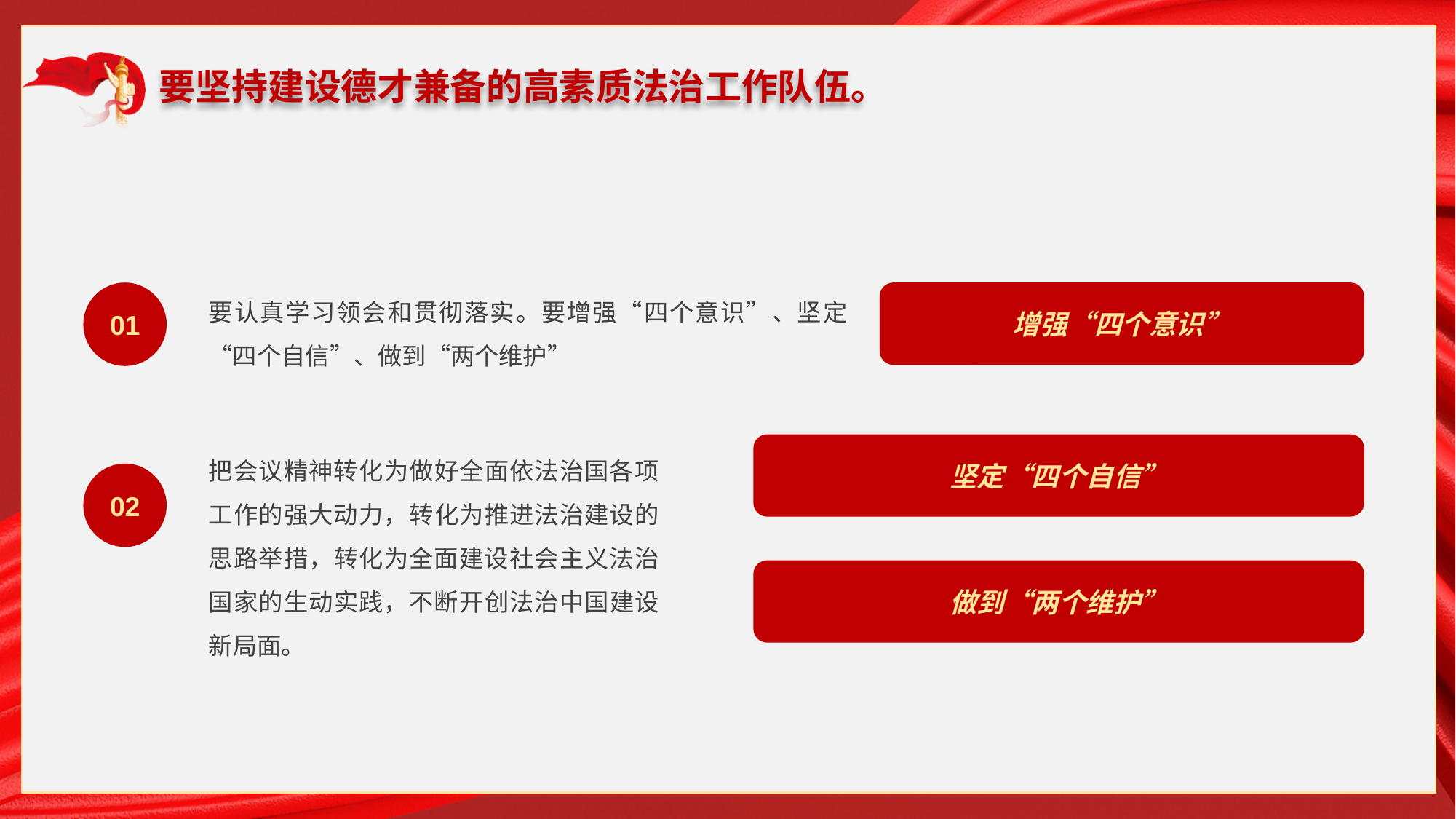

要坚持建设德才兼备的高素质法治工作队伍。
要认真学习领会和贯彻落实。要增强“四个意识”、坚定“四个自信”、做到“两个维护”
增强“四个意识”
01
坚定“四个自信”
把会议精神转化为做好全面依法治国各项工作的强大动力，转化为推进法治建设的思路举措，转化为全面建设社会主义法治国家的生动实践，不断开创法治中国建设新局面。
02
做到“两个维护”